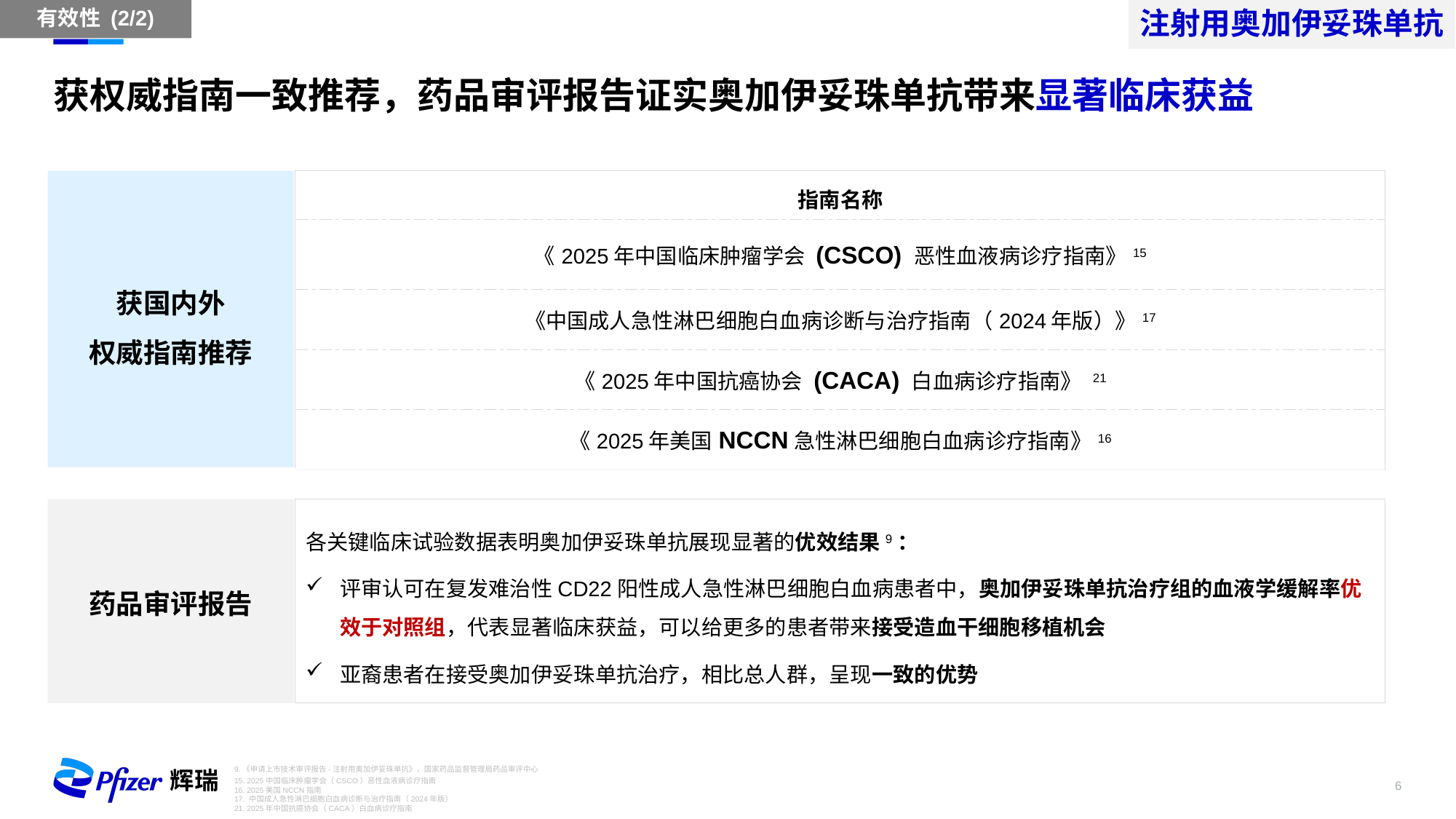

注射用奥加伊妥珠单抗
有效性 (2/2)
获权威指南一致推荐，药品审评报告证实奥加伊妥珠单抗带来显著临床获益
获国内外
权威指南推荐

| 指南名称 |
| --- |
| 《2025年中国临床肿瘤学会 (CSCO) 恶性血液病诊疗指南》15 |
| 《中国成人急性淋巴细胞白血病诊断与治疗指南（2024年版）》17 |
| 《2025年中国抗癌协会 (CACA) 白血病诊疗指南》 21 |
| 《2025年美国NCCN急性淋巴细胞白血病诊疗指南》16 |
各关键临床试验数据表明奥加伊妥珠单抗展现显著的优效结果9：
评审认可在复发难治性CD22阳性成人急性淋巴细胞白血病患者中，奥加伊妥珠单抗治疗组的血液学缓解率优效于对照组，代表显著临床获益，可以给更多的患者带来接受造血干细胞移植机会
亚裔患者在接受奥加伊妥珠单抗治疗，相比总人群，呈现一致的优势
药品审评报告
9.《申请上市技术审评报告-注射用奥加伊妥珠单抗》，国家药品监督管理局药品审评中心
15. 2025中国临床肿瘤学会（CSCO）恶性血液病诊疗指南
16. 2025美国NCCN指南
17. 中国成人急性淋巴细胞白血病诊断与治疗指南（2024年版）
21. 2025年中国抗癌协会（CACA）白血病诊疗指南